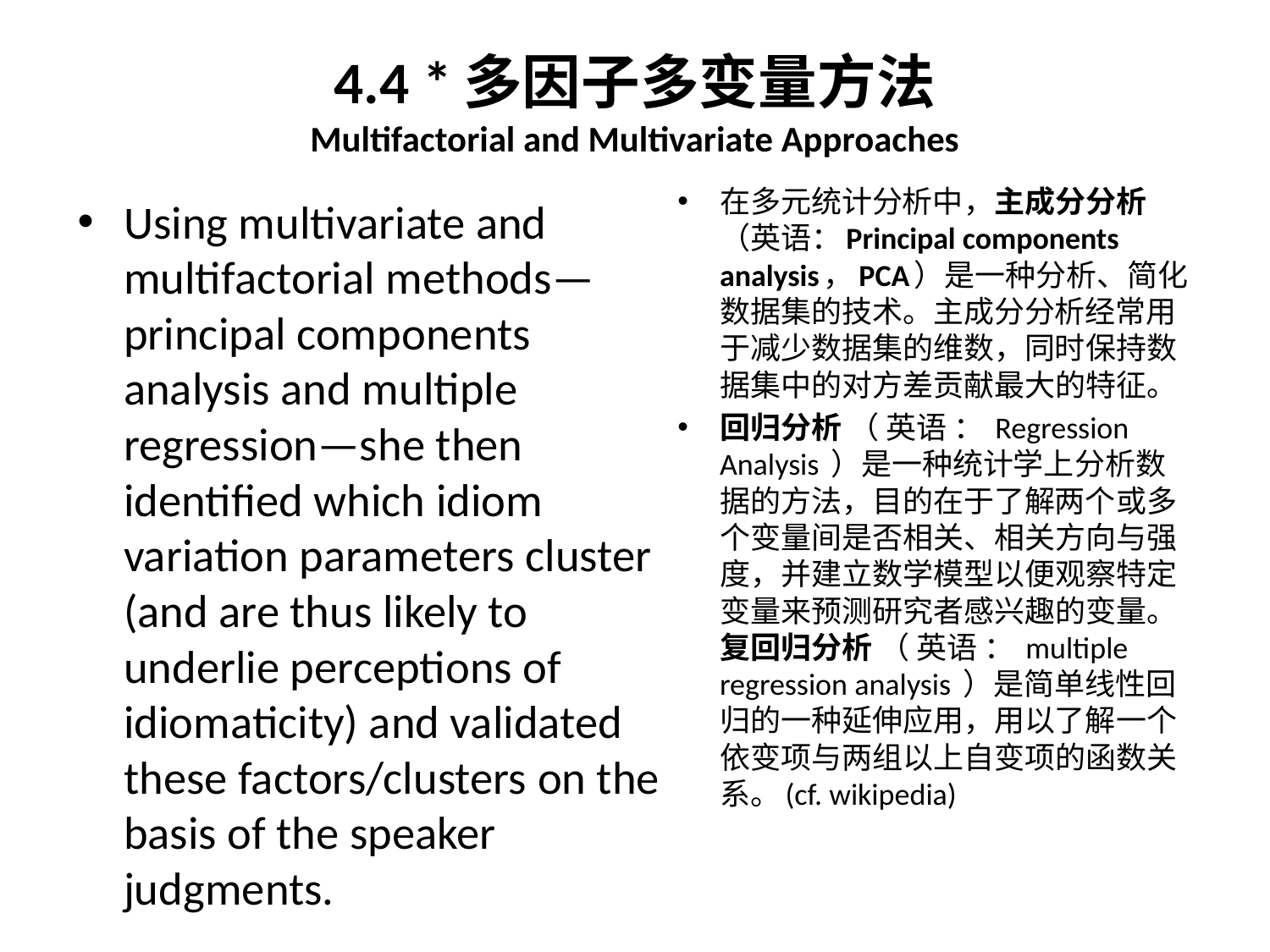

# 4.4 *多因子多变量方法 Multifactorial and Multivariate Approaches
在多元统计分析中，主成分分析（英语：Principal components analysis，PCA）是一种分析、简化数据集的技术。主成分分析经常用于减少数据集的维数，同时保持数据集中的对方差贡献最大的特征。
回归分析 （ 英语 ： Regression Analysis ）是一种统计学上分析数据的方法，目的在于了解两个或多个变量间是否相关、相关方向与强度，并建立数学模型以便观察特定变量来预测研究者感兴趣的变量。复回归分析 （ 英语 ： multiple regression analysis ）是简单线性回归的一种延伸应用，用以了解一个依变项与两组以上自变项的函数关系。(cf. wikipedia)
Using multivariate and multifactorial methods—principal components analysis and multiple regression—she then identified which idiom variation parameters cluster (and are thus likely to underlie perceptions of idiomaticity) and validated these factors/clusters on the basis of the speaker judgments.